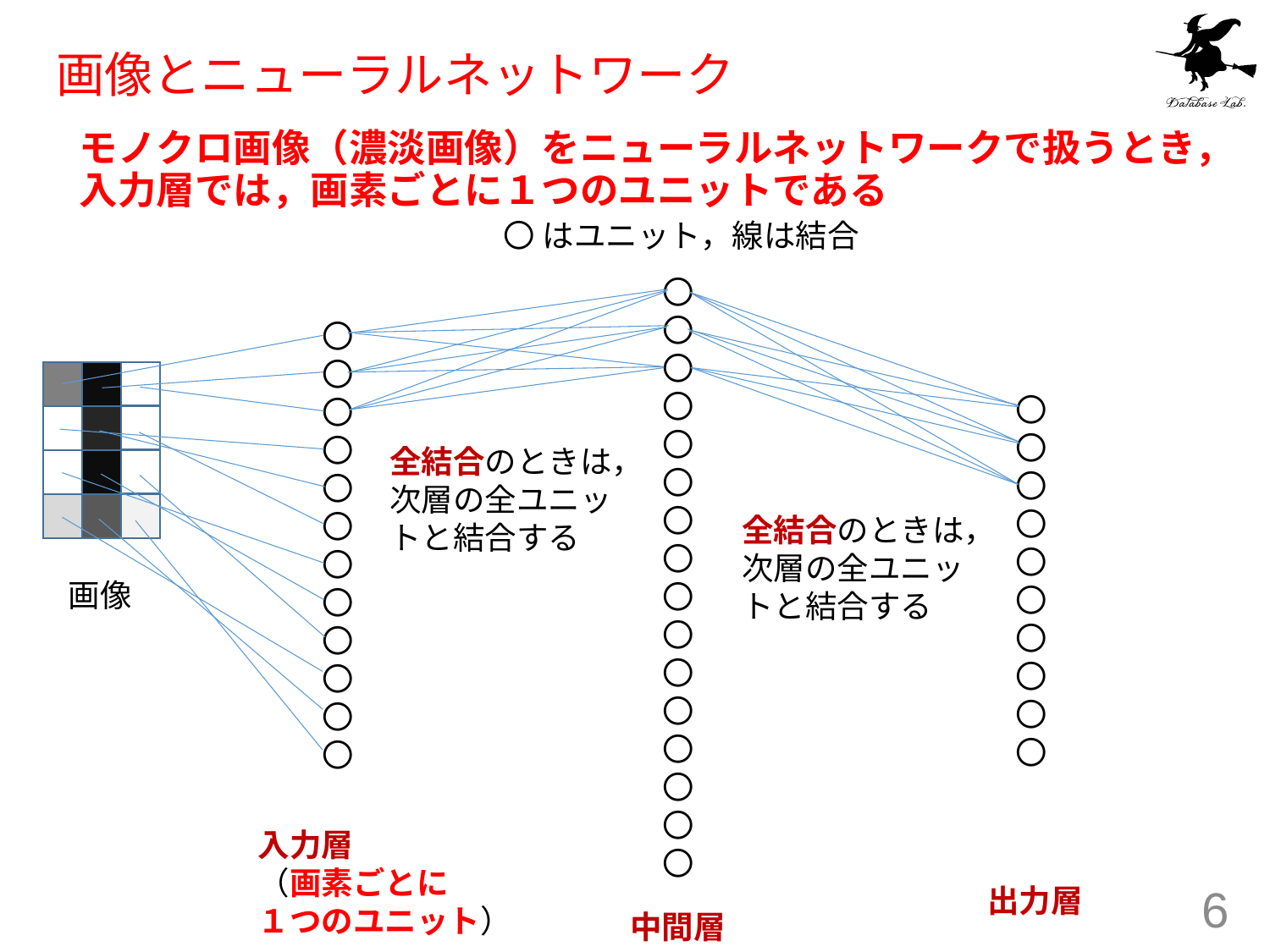

# 画像とニューラルネットワーク
モノクロ画像（濃淡画像）をニューラルネットワークで扱うとき，
入力層では，画素ごとに１つのユニットである
〇 はユニット，線は結合
〇
〇
〇
〇
〇
〇
〇
〇
〇
〇
〇
〇
〇
〇
〇
〇
〇
〇
〇
〇
〇
〇
〇
〇
〇
〇
〇
〇

〇
〇
〇
〇
〇
〇
〇
〇
〇
〇

全結合のときは，
次層の全ユニットと結合する

全結合のときは，
次層の全ユニットと結合する
画像
入力層
（画素ごとに
１つのユニット）
出力層
6
中間層